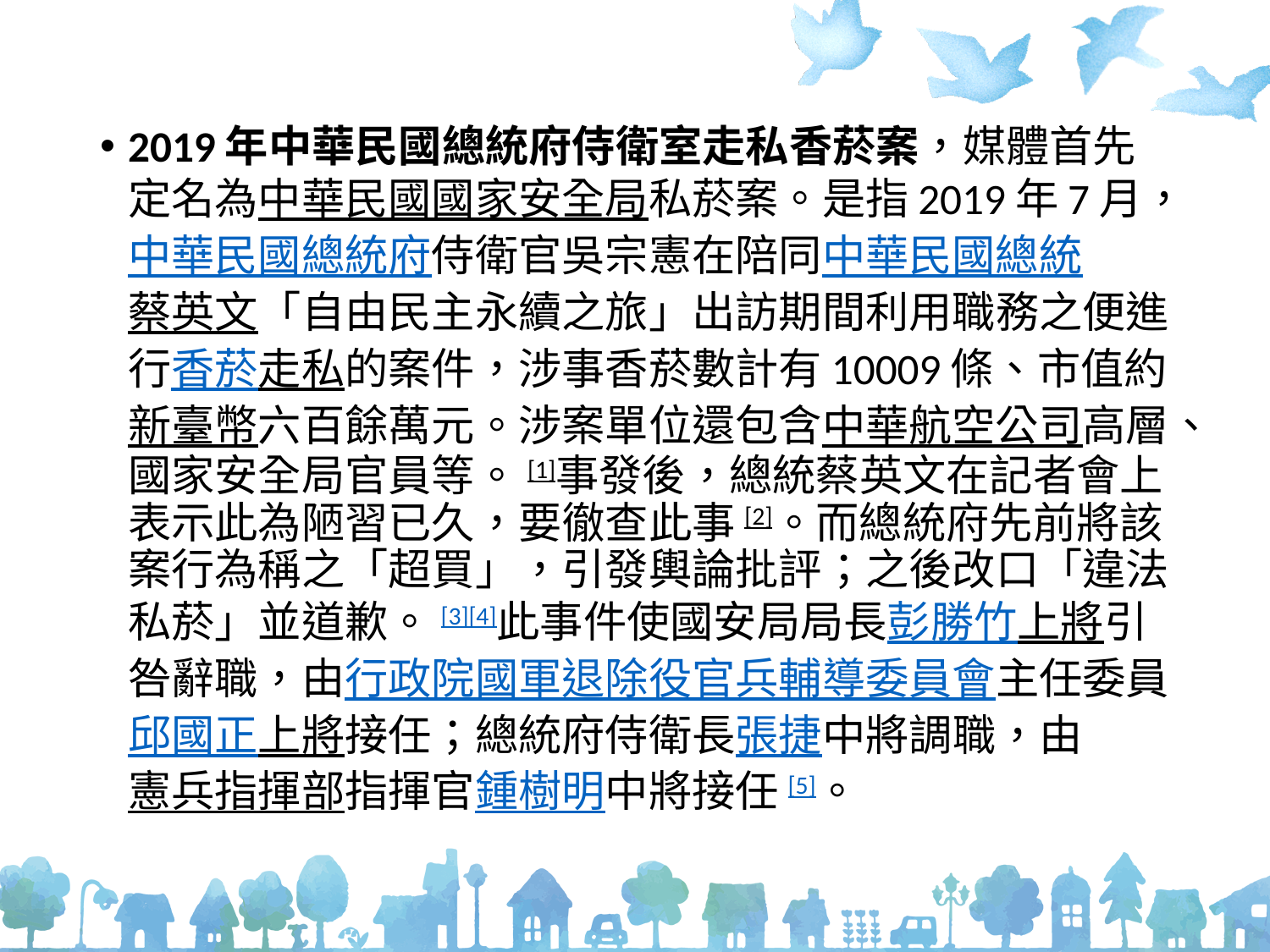

#
2019年中華民國總統府侍衛室走私香菸案，媒體首先定名為中華民國國家安全局私菸案。是指2019年7月，中華民國總統府侍衛官吳宗憲在陪同中華民國總統蔡英文「自由民主永續之旅」出訪期間利用職務之便進行香菸走私的案件，涉事香菸數計有10009條、市值約新臺幣六百餘萬元。涉案單位還包含中華航空公司高層、國家安全局官員等。[1]事發後，總統蔡英文在記者會上表示此為陋習已久，要徹查此事[2]。而總統府先前將該案行為稱之「超買」，引發輿論批評；之後改口「違法私菸」並道歉。[3][4]此事件使國安局局長彭勝竹上將引咎辭職，由行政院國軍退除役官兵輔導委員會主任委員邱國正上將接任；總統府侍衛長張捷中將調職，由憲兵指揮部指揮官鍾樹明中將接任[5]。